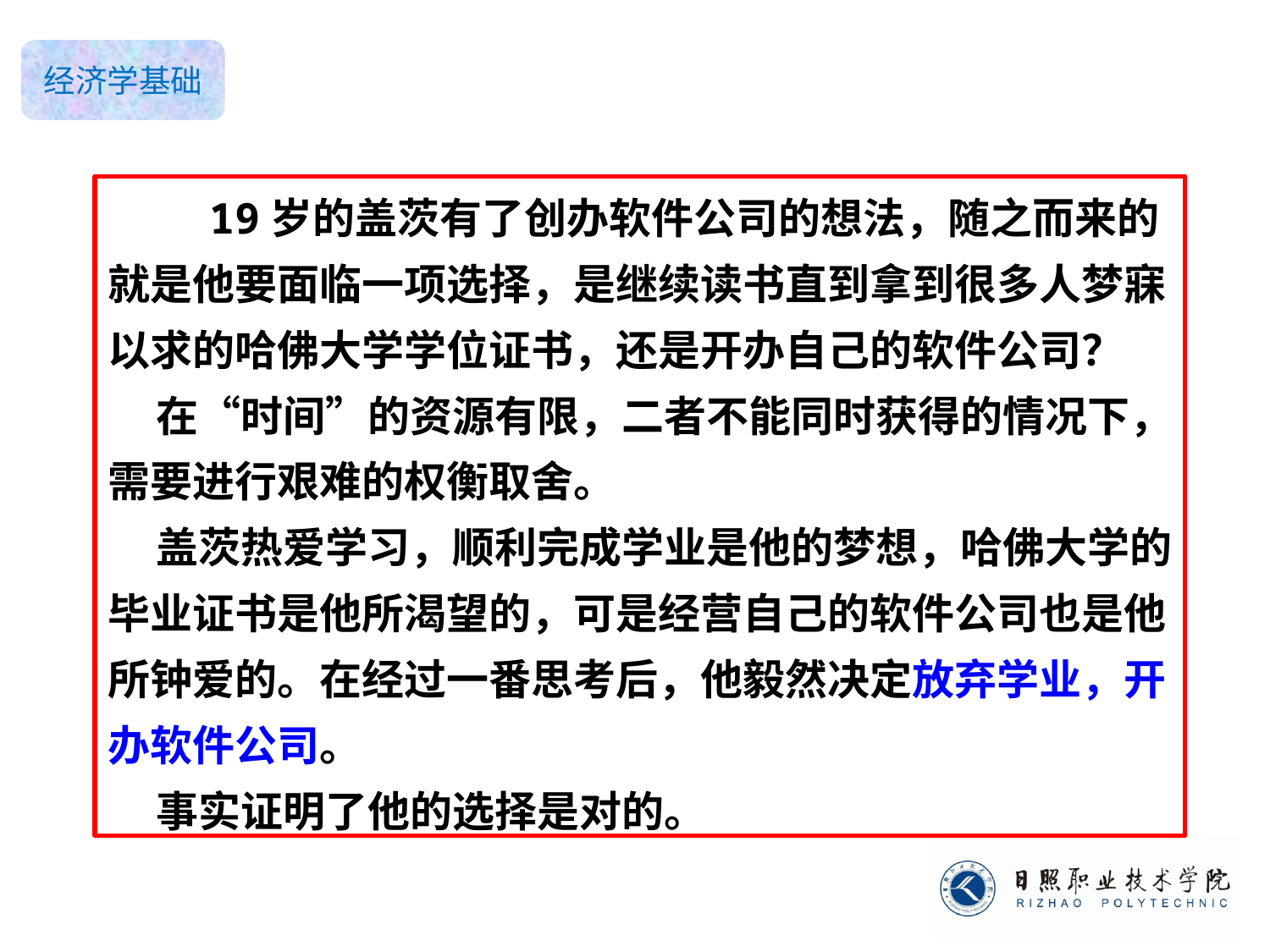

19岁的盖茨有了创办软件公司的想法，随之而来的就是他要面临一项选择，是继续读书直到拿到很多人梦寐以求的哈佛大学学位证书，还是开办自己的软件公司？
    在“时间”的资源有限，二者不能同时获得的情况下，需要进行艰难的权衡取舍。
    盖茨热爱学习，顺利完成学业是他的梦想，哈佛大学的毕业证书是他所渴望的，可是经营自己的软件公司也是他所钟爱的。在经过一番思考后，他毅然决定放弃学业，开办软件公司。
    事实证明了他的选择是对的。